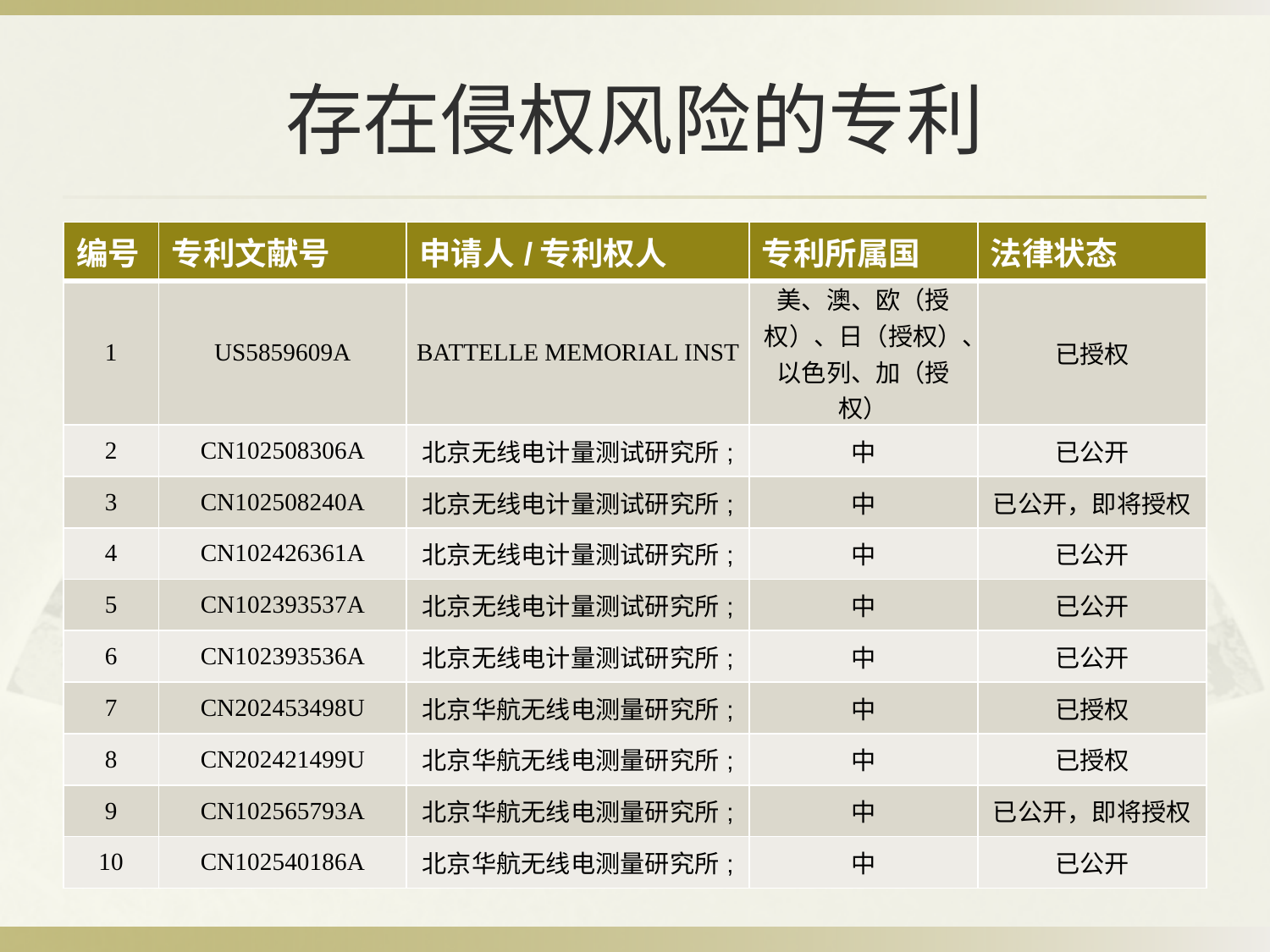

# 存在侵权风险的专利
| 编号 | 专利文献号 | 申请人/专利权人 | 专利所属国 | 法律状态 |
| --- | --- | --- | --- | --- |
| 1 | US5859609A | BATTELLE MEMORIAL INST | 美、澳、欧（授权）、日（授权）、以色列、加（授权） | 已授权 |
| 2 | CN102508306A | 北京无线电计量测试研究所; | 中 | 已公开 |
| 3 | CN102508240A | 北京无线电计量测试研究所; | 中 | 已公开，即将授权 |
| 4 | CN102426361A | 北京无线电计量测试研究所; | 中 | 已公开 |
| 5 | CN102393537A | 北京无线电计量测试研究所; | 中 | 已公开 |
| 6 | CN102393536A | 北京无线电计量测试研究所; | 中 | 已公开 |
| 7 | CN202453498U | 北京华航无线电测量研究所; | 中 | 已授权 |
| 8 | CN202421499U | 北京华航无线电测量研究所; | 中 | 已授权 |
| 9 | CN102565793A | 北京华航无线电测量研究所; | 中 | 已公开，即将授权 |
| 10 | CN102540186A | 北京华航无线电测量研究所; | 中 | 已公开 |